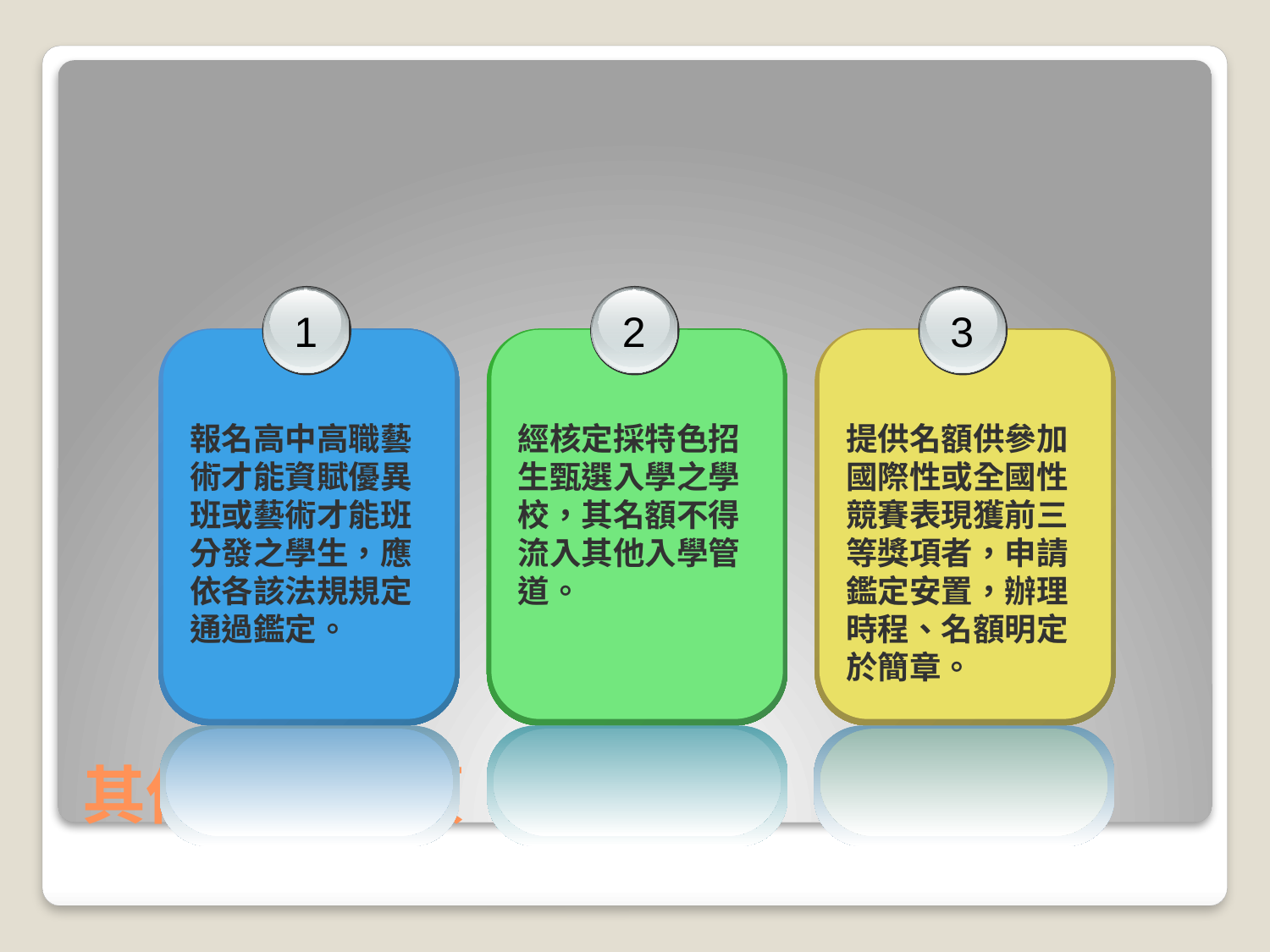

1
2
3

報名高中高職藝術才能資賦優異班或藝術才能班分發之學生，應依各該法規規定通過鑑定。
經核定採特色招生甄選入學之學校，其名額不得流入其他入學管道。
提供名額供參加國際性或全國性競賽表現獲前三等獎項者，申請鑑定安置，辦理時程、名額明定於簡章。
# 其他規定事項